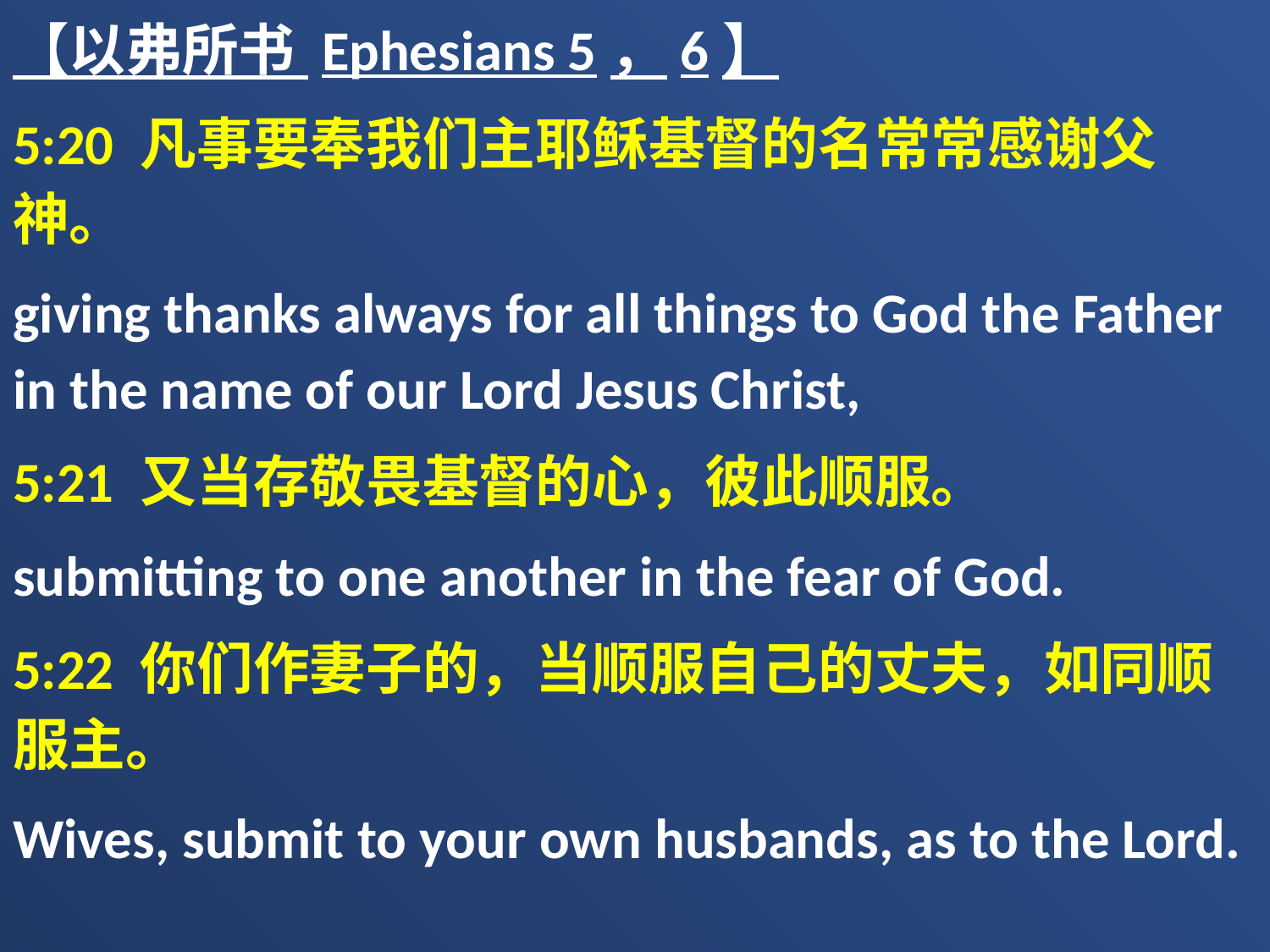

【以弗所书 Ephesians 5，6】
5:20 凡事要奉我们主耶稣基督的名常常感谢父　神。
giving thanks always for all things to God the Father in the name of our Lord Jesus Christ,
5:21 又当存敬畏基督的心，彼此顺服。
submitting to one another in the fear of God.
5:22 你们作妻子的，当顺服自己的丈夫，如同顺服主。
Wives, submit to your own husbands, as to the Lord.